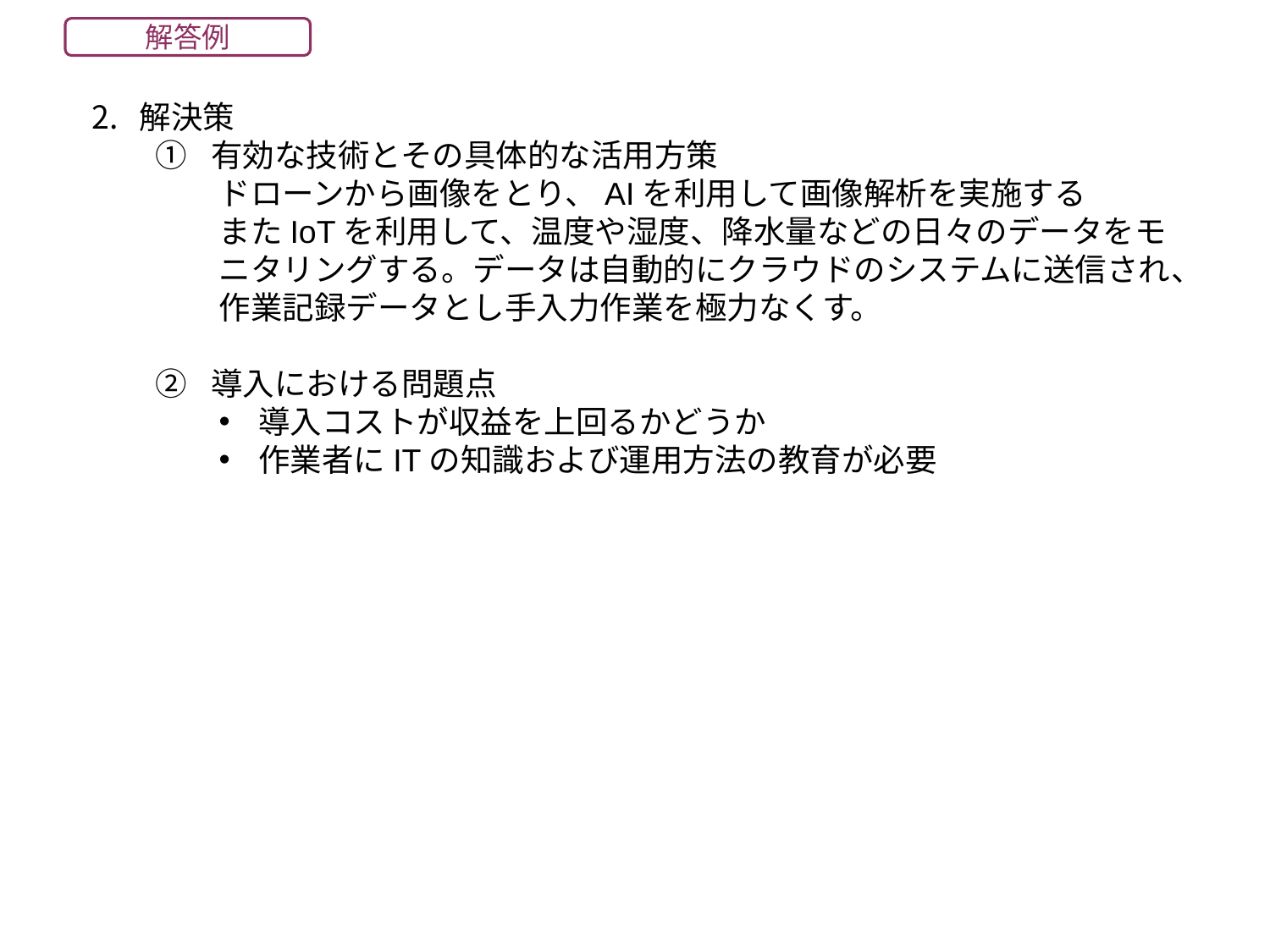

解答例
解決策
有効な技術とその具体的な活用方策
ドローンから画像をとり、AIを利用して画像解析を実施する
またIoTを利用して、温度や湿度、降水量などの日々のデータをモニタリングする。データは自動的にクラウドのシステムに送信され、作業記録データとし手入力作業を極力なくす。

導入における問題点
導入コストが収益を上回るかどうか
作業者にITの知識および運用方法の教育が必要